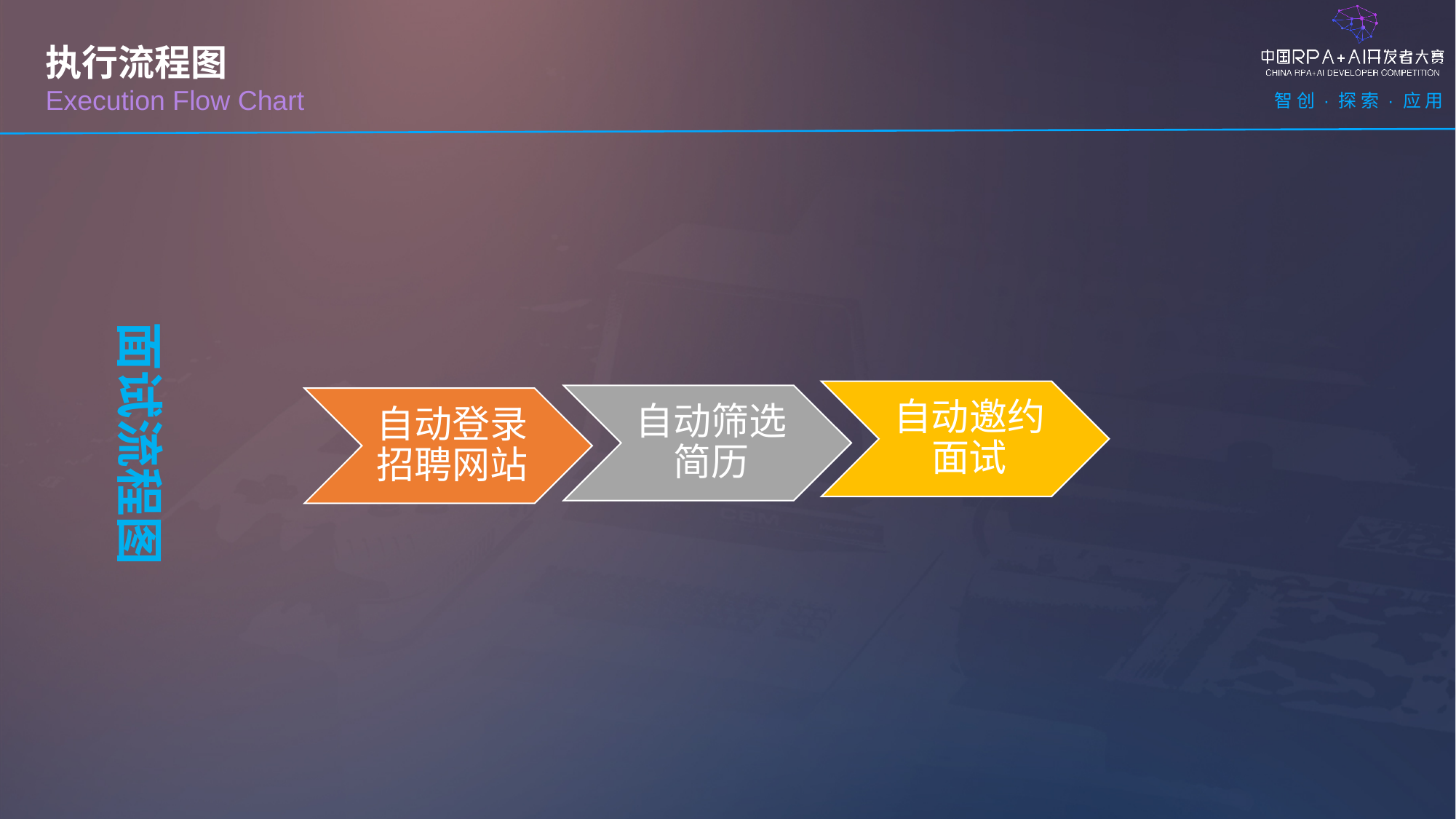

执行流程图
Execution Flow Chart
自动登录招聘网站
自动筛选简历
自动邀约面试
面试流程图